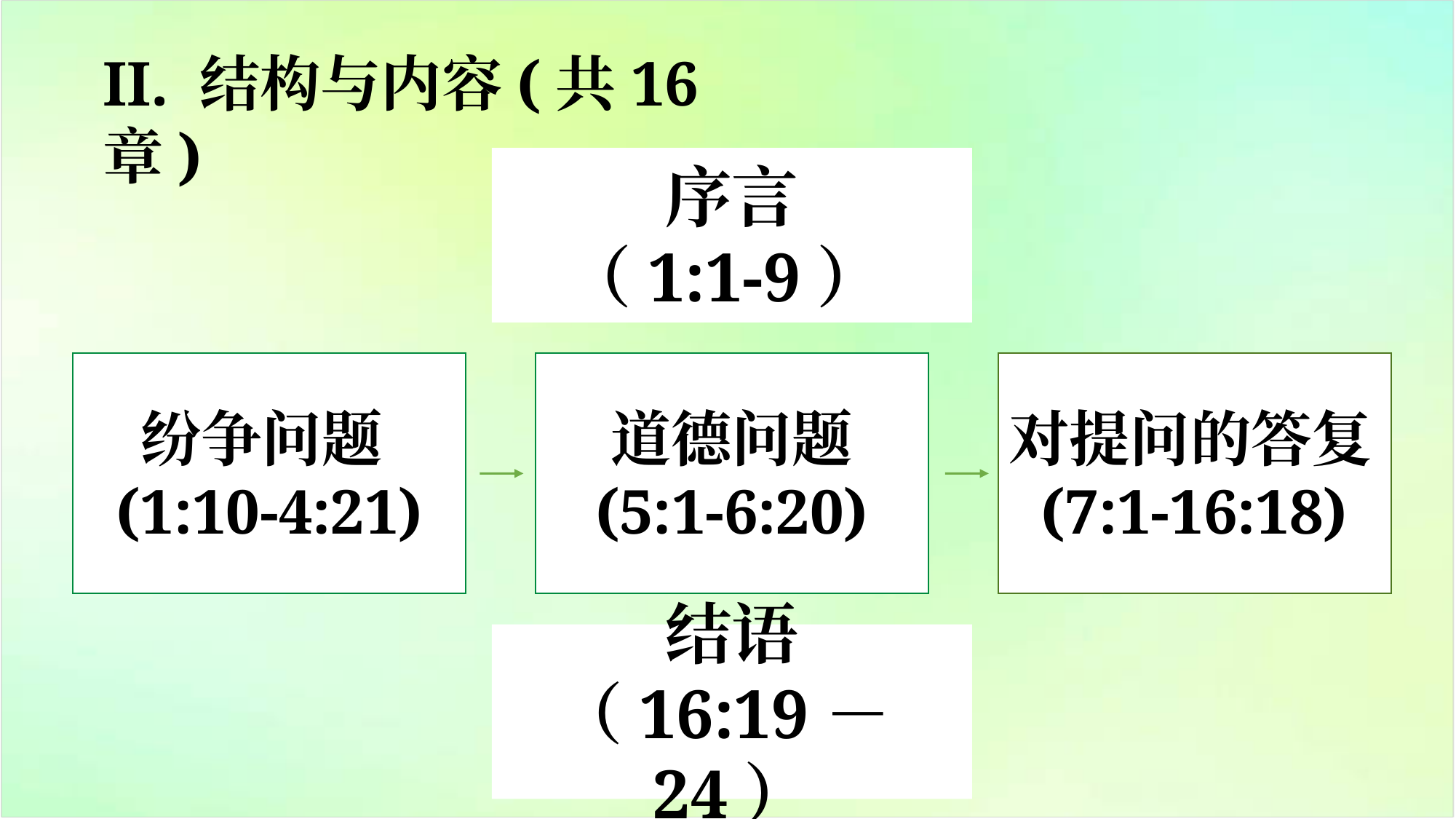

II. 结构与内容(共16章)
序言
（1:1-9）
纷争问题
(1:10-4:21)
道德问题
(5:1-6:20)
对提问的答复(7:1-16:18)

结语
（16:19－24）